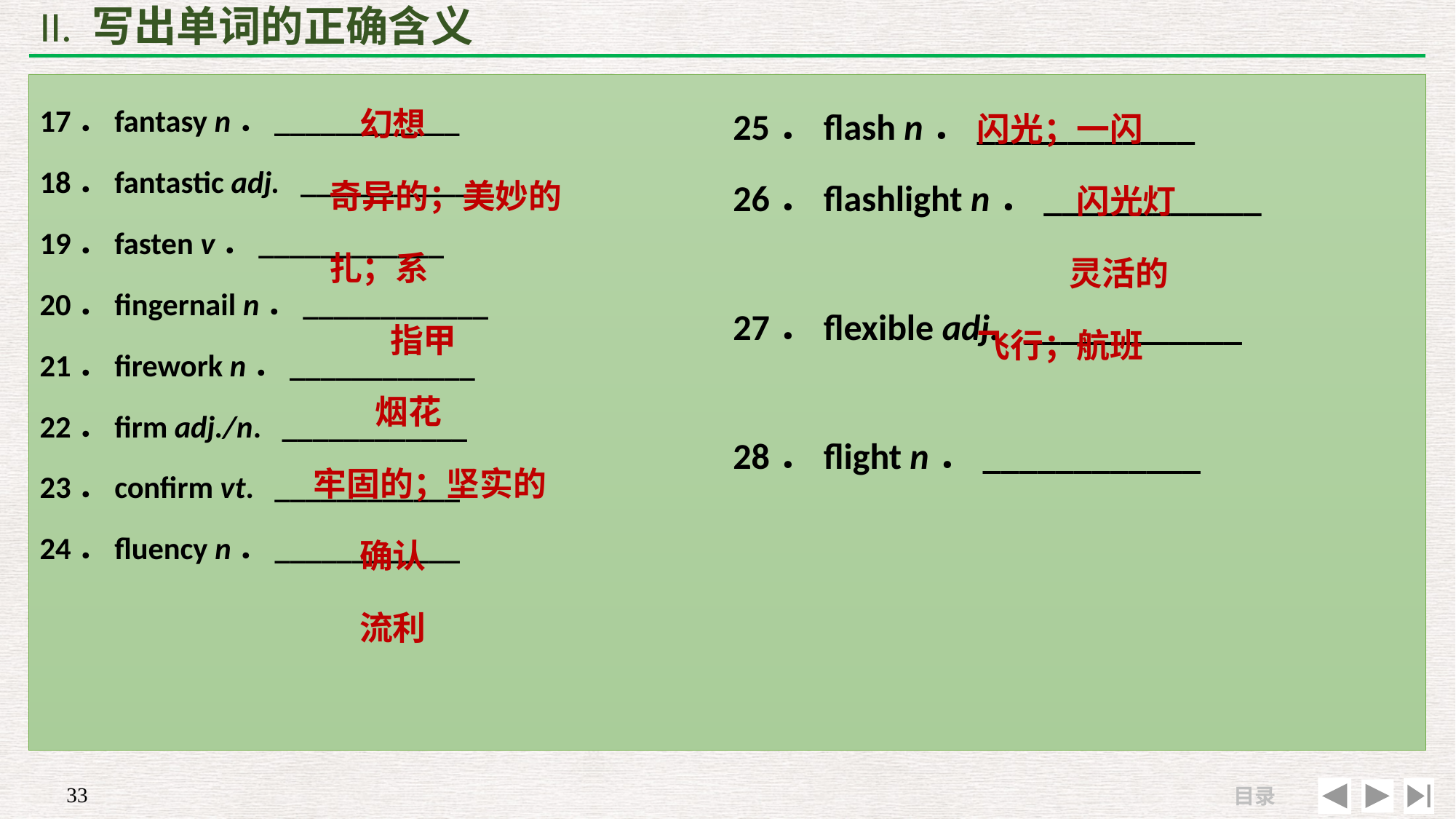

# II. 写出单词的正确含义
     幻想
 奇异的；美妙的
 扎；系
         指甲
       烟花
牢固的；坚实的
     确认
     流利
闪光；一闪
            闪光灯
           灵活的
飞行；航班

17．fantasy n．____________
18．fantastic adj.   ____________
19．fasten v．____________
20．fingernail n．____________
21．firework n．____________
22．firm adj./n.   ____________
23．confirm vt.   ____________
24．fluency n．____________
25．flash n．____________
26．flashlight n．____________
27．flexible adj.   ____________
28．flight n．____________